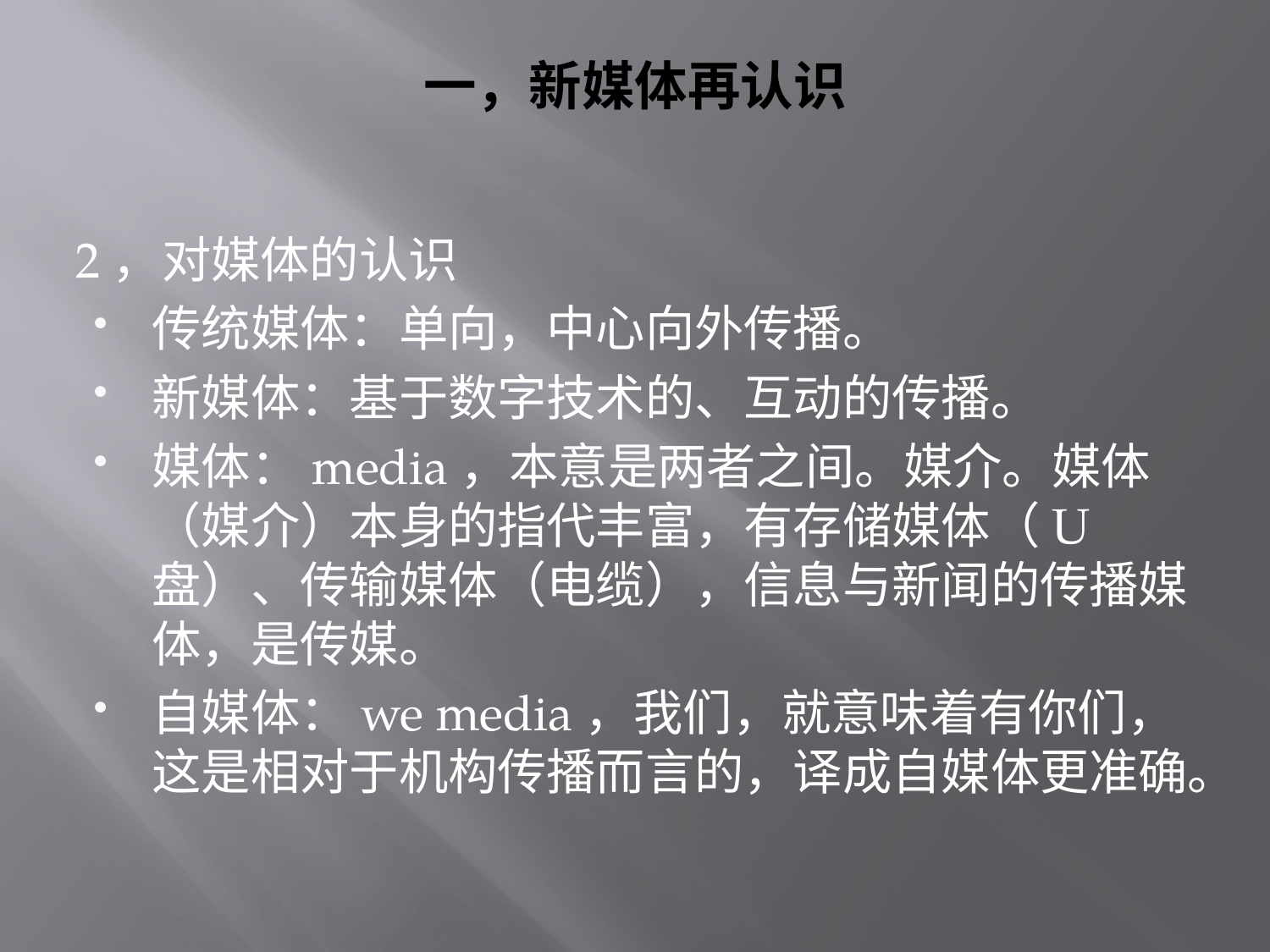

# 一，新媒体再认识
2，对媒体的认识
传统媒体：单向，中心向外传播。
新媒体：基于数字技术的、互动的传播。
媒体：media，本意是两者之间。媒介。媒体（媒介）本身的指代丰富，有存储媒体（U盘）、传输媒体（电缆），信息与新闻的传播媒体，是传媒。
自媒体：we media，我们，就意味着有你们，这是相对于机构传播而言的，译成自媒体更准确。